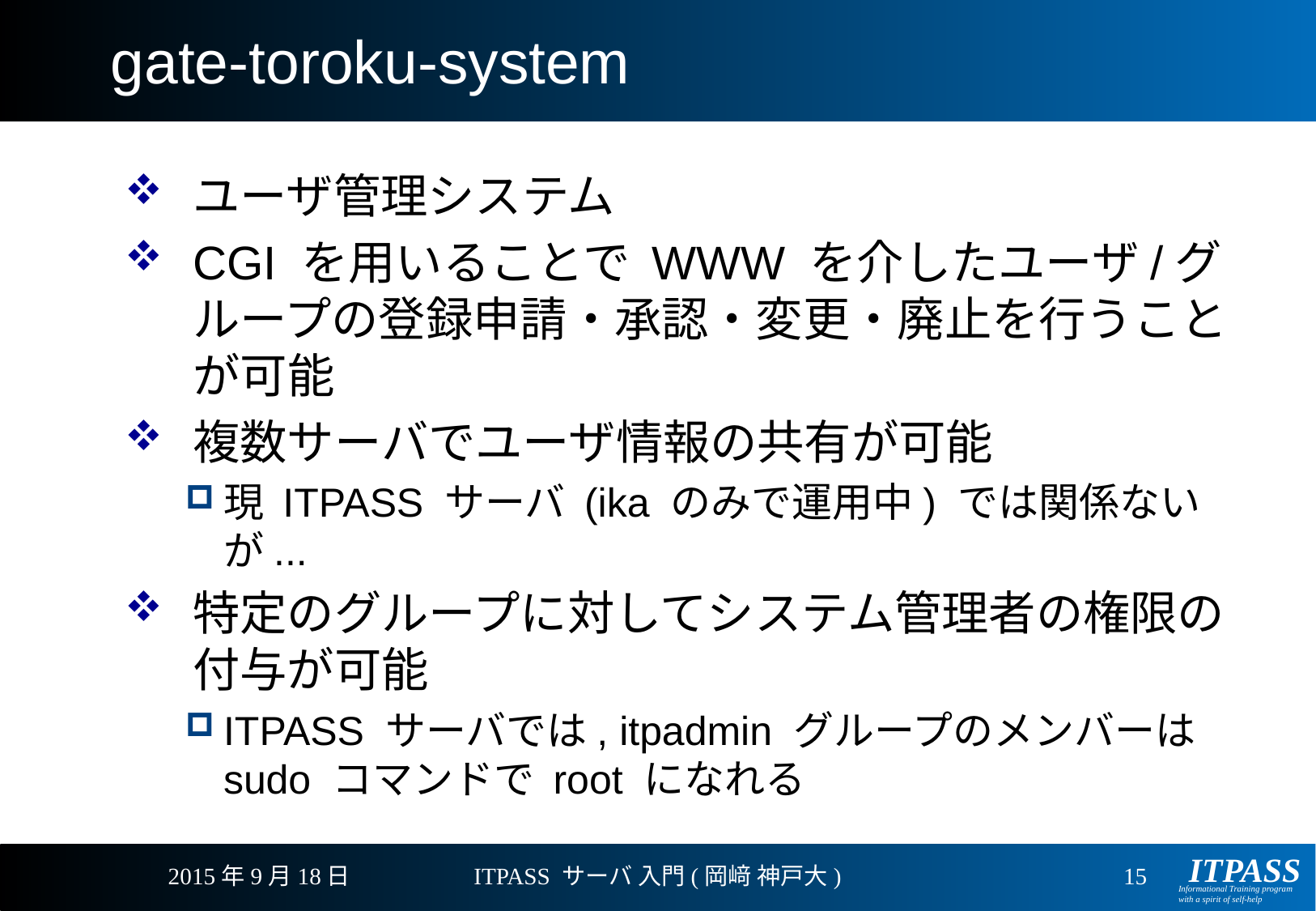

# gate-toroku-system
ユーザ管理システム
CGI を用いることで WWW を介したユーザ/グループの登録申請・承認・変更・廃止を行うことが可能
複数サーバでユーザ情報の共有が可能
現 ITPASS サーバ (ika のみで運用中) では関係ないが...
特定のグループに対してシステム管理者の権限の付与が可能
ITPASS サーバでは, itpadmin グループのメンバーは sudo コマンドで root になれる
2015年9月18日
ITPASS サーバ 入門(岡﨑 神戸大)
15